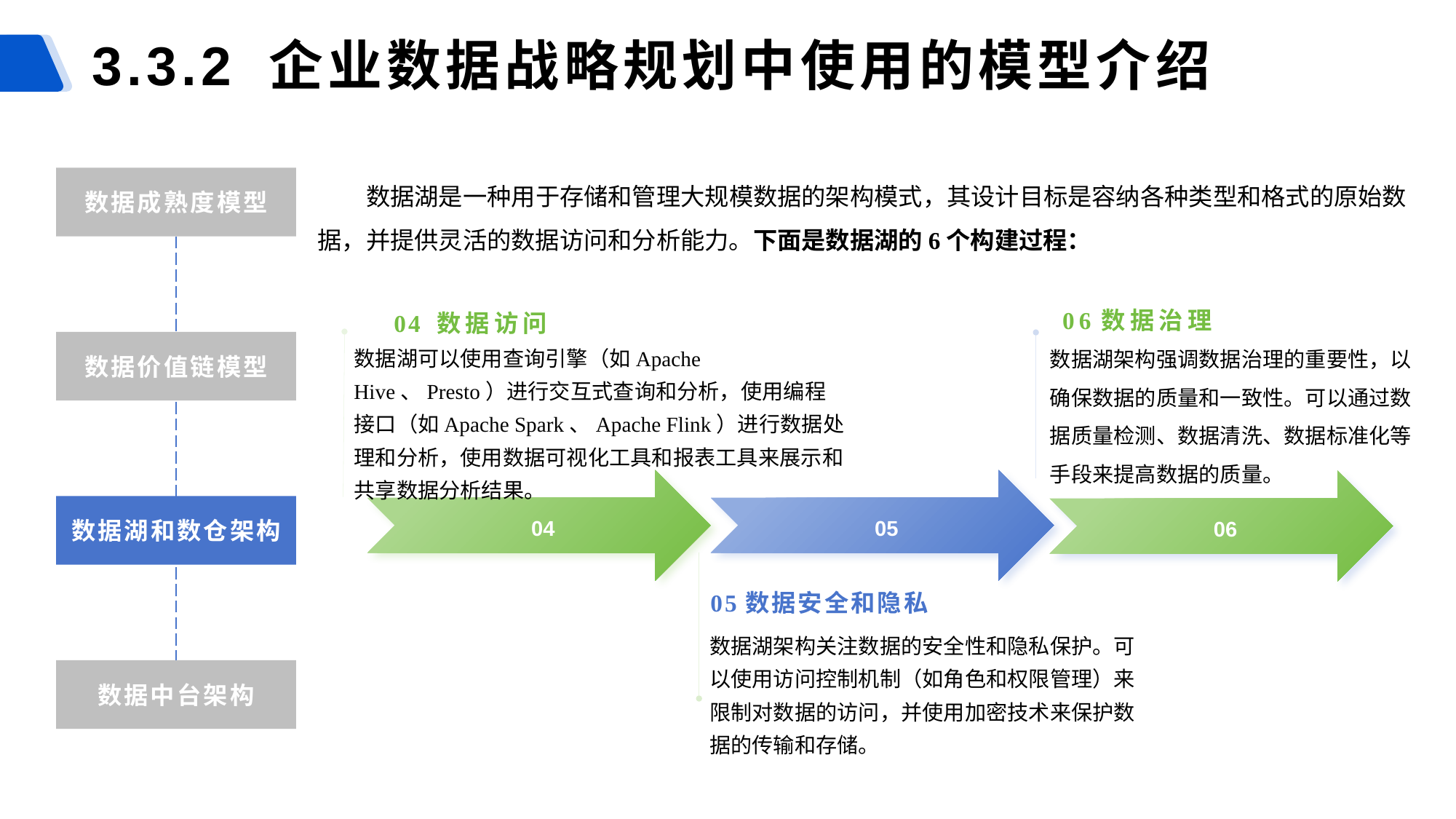

# 3.3.2 企业数据战略规划中使用的模型介绍
数据湖是一种用于存储和管理大规模数据的架构模式，其设计目标是容纳各种类型和格式的原始数据，并提供灵活的数据访问和分析能力。下面是数据湖的6个构建过程：
数据成熟度模型
04 数据访问
06数据治理
数据湖架构强调数据治理的重要性，以确保数据的质量和一致性。可以通过数据质量检测、数据清洗、数据标准化等手段来提高数据的质量。
数据湖可以使用查询引擎（如Apache Hive、Presto）进行交互式查询和分析，使用编程接口（如Apache Spark、Apache Flink）进行数据处理和分析，使用数据可视化工具和报表工具来展示和共享数据分析结果。
04
05
06
05数据安全和隐私
数据湖架构关注数据的安全性和隐私保护。可以使用访问控制机制（如角色和权限管理）来限制对数据的访问，并使用加密技术来保护数据的传输和存储。
数据价值链模型
数据湖和数仓架构
数据中台架构